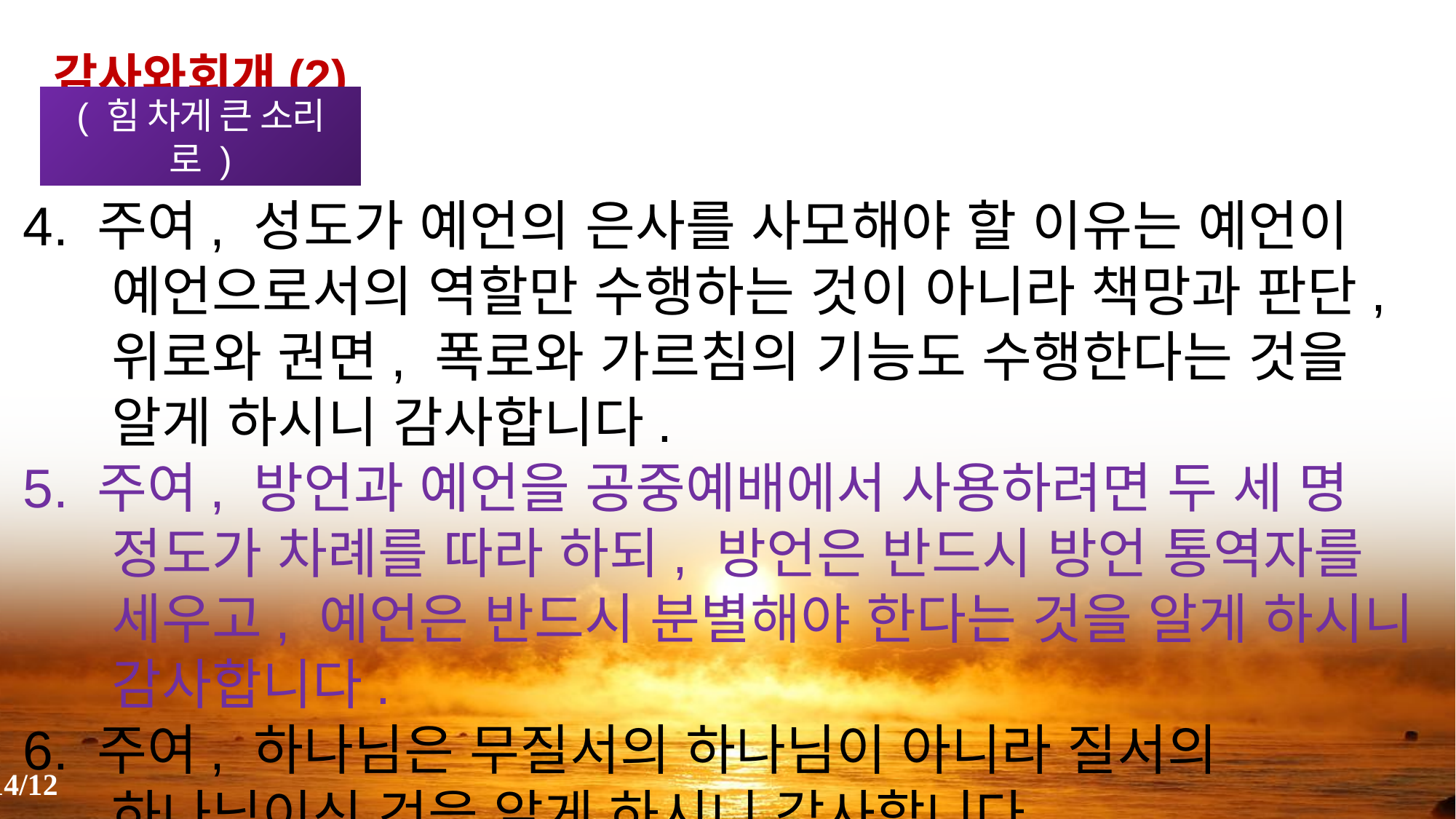

감사와회개(2)

( 힘 차게 큰 소리로 )
4. 주여, 성도가 예언의 은사를 사모해야 할 이유는 예언이 예언으로서의 역할만 수행하는 것이 아니라 책망과 판단, 위로와 권면, 폭로와 가르침의 기능도 수행한다는 것을 알게 하시니 감사합니다.
5. 주여, 방언과 예언을 공중예배에서 사용하려면 두 세 명 정도가 차례를 따라 하되, 방언은 반드시 방언 통역자를 세우고, 예언은 반드시 분별해야 한다는 것을 알게 하시니 감사합니다.
6. 주여, 하나님은 무질서의 하나님이 아니라 질서의 하나님이신 것을 알게 하시니 감사합니다.